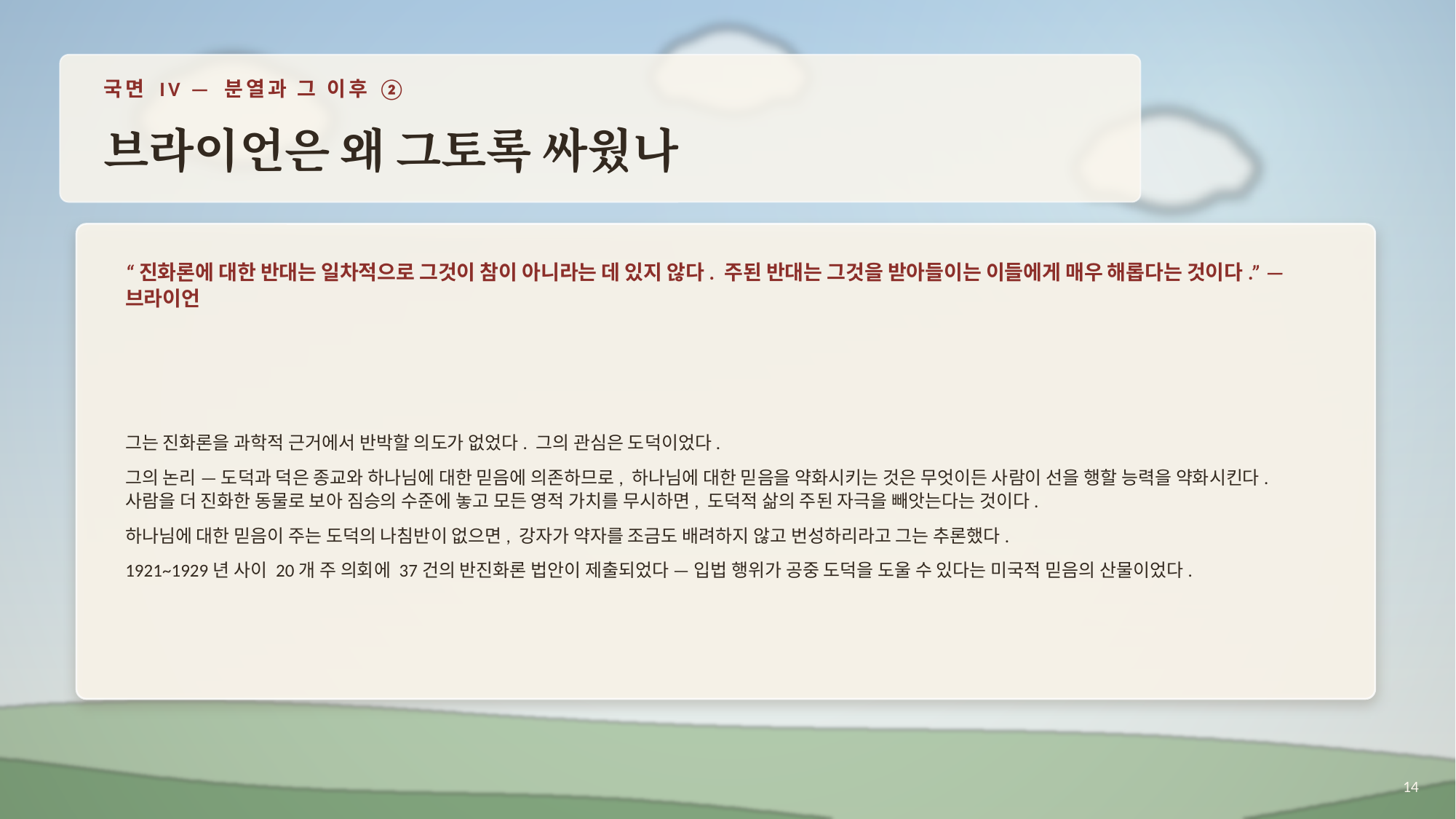

국면 IV — 분열과 그 이후 ②
브라이언은 왜 그토록 싸웠나

“진화론에 대한 반대는 일차적으로 그것이 참이 아니라는 데 있지 않다. 주된 반대는 그것을 받아들이는 이들에게 매우 해롭다는 것이다.” — 브라이언
그는 진화론을 과학적 근거에서 반박할 의도가 없었다. 그의 관심은 도덕이었다.
그의 논리 — 도덕과 덕은 종교와 하나님에 대한 믿음에 의존하므로, 하나님에 대한 믿음을 약화시키는 것은 무엇이든 사람이 선을 행할 능력을 약화시킨다. 사람을 더 진화한 동물로 보아 짐승의 수준에 놓고 모든 영적 가치를 무시하면, 도덕적 삶의 주된 자극을 빼앗는다는 것이다.
하나님에 대한 믿음이 주는 도덕의 나침반이 없으면, 강자가 약자를 조금도 배려하지 않고 번성하리라고 그는 추론했다.
1921~1929년 사이 20개 주 의회에 37건의 반진화론 법안이 제출되었다 — 입법 행위가 공중 도덕을 도울 수 있다는 미국적 믿음의 산물이었다.
14